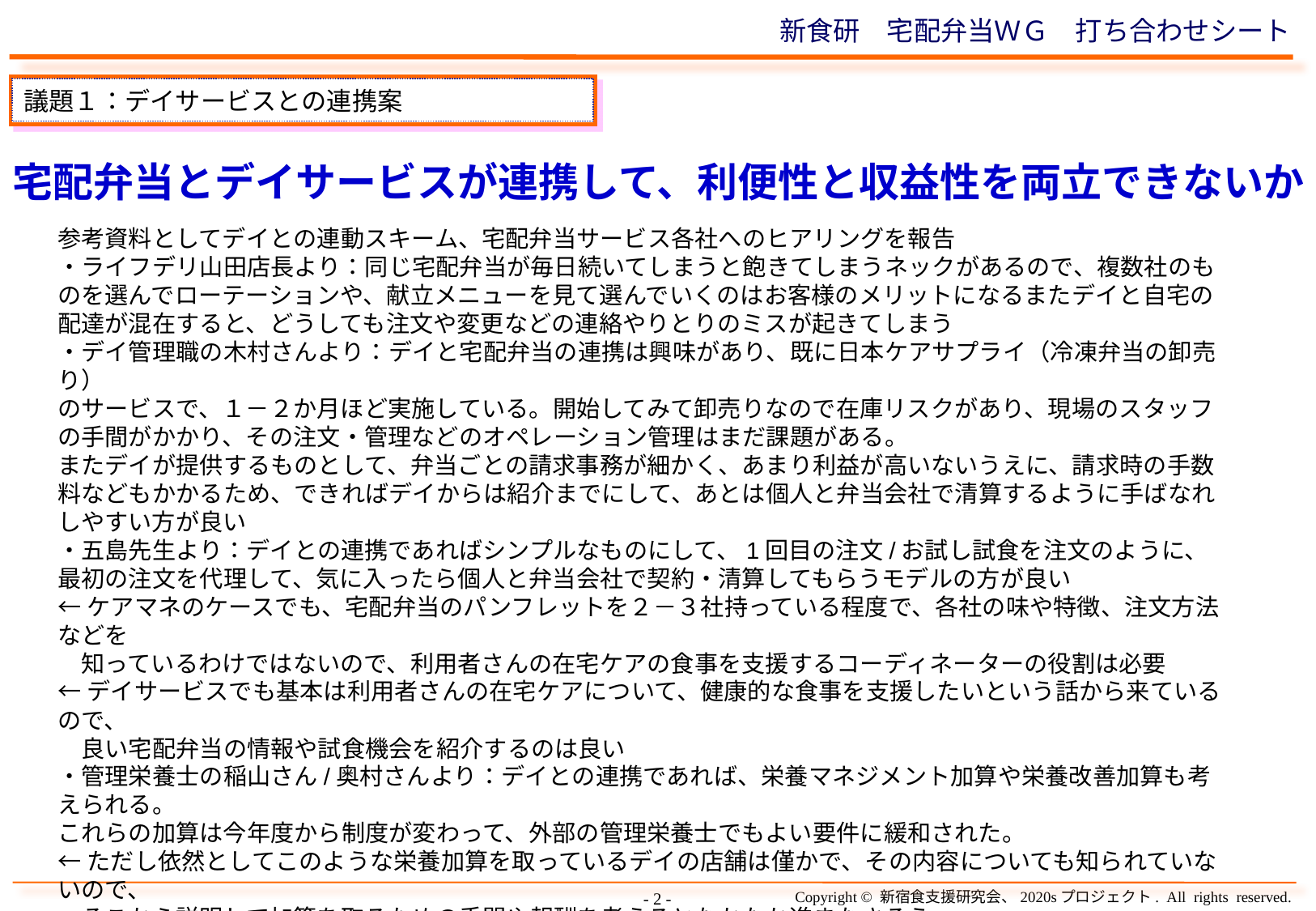

# 新食研　宅配弁当ＷＧ　打ち合わせシート
議題１：デイサービスとの連携案
宅配弁当とデイサービスが連携して、利便性と収益性を両立できないか
参考資料としてデイとの連動スキーム、宅配弁当サービス各社へのヒアリングを報告
・ライフデリ山田店長より：同じ宅配弁当が毎日続いてしまうと飽きてしまうネックがあるので、複数社のものを選んでローテーションや、献立メニューを見て選んでいくのはお客様のメリットになるまたデイと自宅の配達が混在すると、どうしても注文や変更などの連絡やりとりのミスが起きてしまう
・デイ管理職の木村さんより：デイと宅配弁当の連携は興味があり、既に日本ケアサプライ（冷凍弁当の卸売り）
のサービスで、１－２か月ほど実施している。開始してみて卸売りなので在庫リスクがあり、現場のスタッフの手間がかかり、その注文・管理などのオペレーション管理はまだ課題がある。
またデイが提供するものとして、弁当ごとの請求事務が細かく、あまり利益が高いないうえに、請求時の手数料などもかかるため、できればデイからは紹介までにして、あとは個人と弁当会社で清算するように手ばなれしやすい方が良い
・五島先生より：デイとの連携であればシンプルなものにして、1回目の注文/お試し試食を注文のように、
最初の注文を代理して、気に入ったら個人と弁当会社で契約・清算してもらうモデルの方が良い
←ケアマネのケースでも、宅配弁当のパンフレットを２－３社持っている程度で、各社の味や特徴、注文方法などを
　知っているわけではないので、利用者さんの在宅ケアの食事を支援するコーディネーターの役割は必要
←デイサービスでも基本は利用者さんの在宅ケアについて、健康的な食事を支援したいという話から来ているので、
　良い宅配弁当の情報や試食機会を紹介するのは良い
・管理栄養士の稲山さん/奥村さんより：デイとの連携であれば、栄養マネジメント加算や栄養改善加算も考えられる。
これらの加算は今年度から制度が変わって、外部の管理栄養士でもよい要件に緩和された。
←ただし依然としてこのような栄養加算を取っているデイの店舗は僅かで、その内容についても知られていないので、
　そこから説明して加算を取るための手間や報酬を考えるとなかなか進まなさそう。
　加算となると制度の縛りを受けるので、今回のような新しい取り組みとなると、自由な裁量で動ける保険外サービスの
　方がよさそう